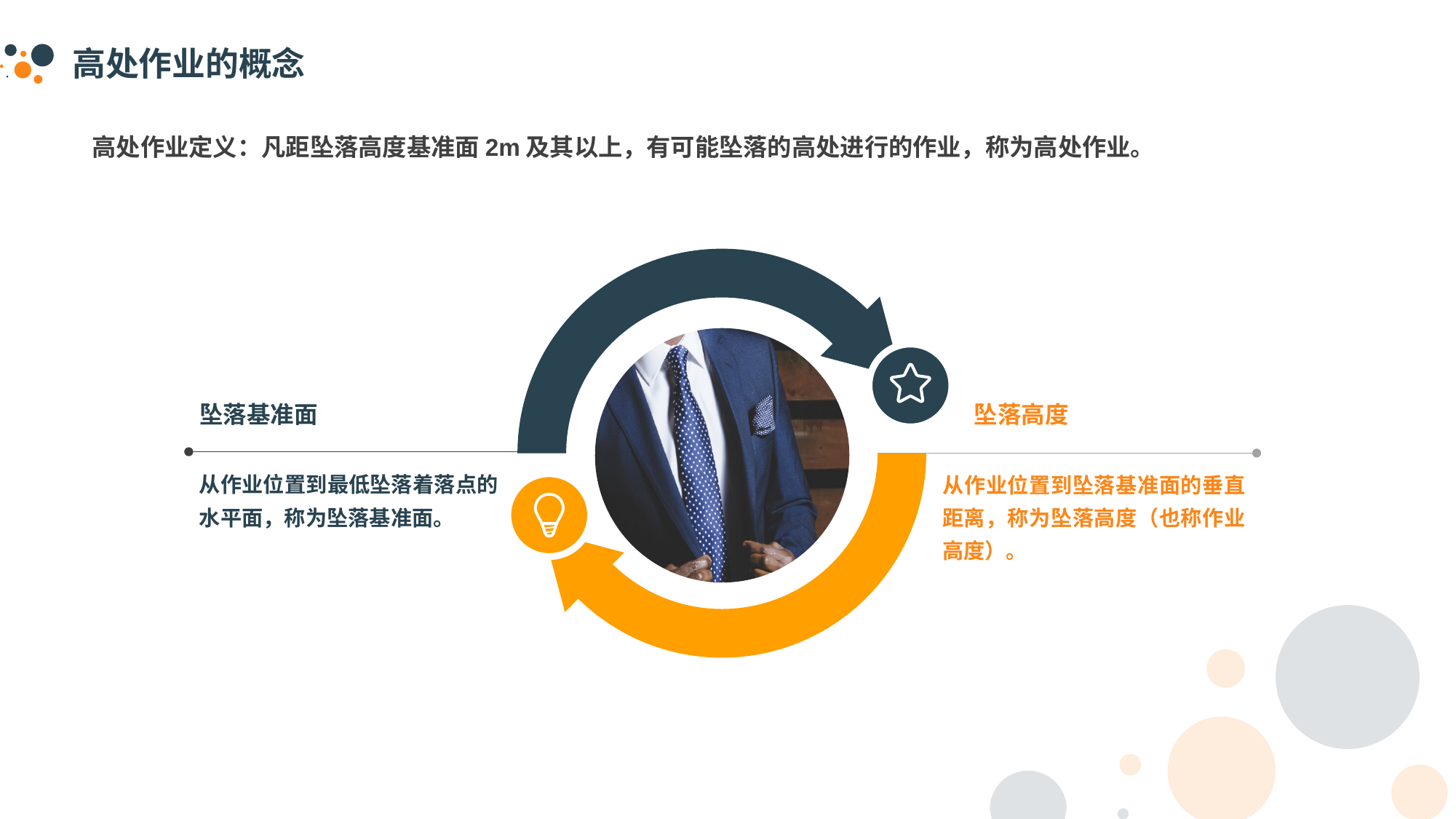

高处作业的概念

高处作业定义：凡距坠落高度基准面2m及其以上，有可能坠落的高处进行的作业，称为高处作业。

坠落基准面
坠落高度
从作业位置到最低坠落着落点的水平面，称为坠落基准面。
从作业位置到坠落基准面的垂直距离，称为坠落高度（也称作业高度）。